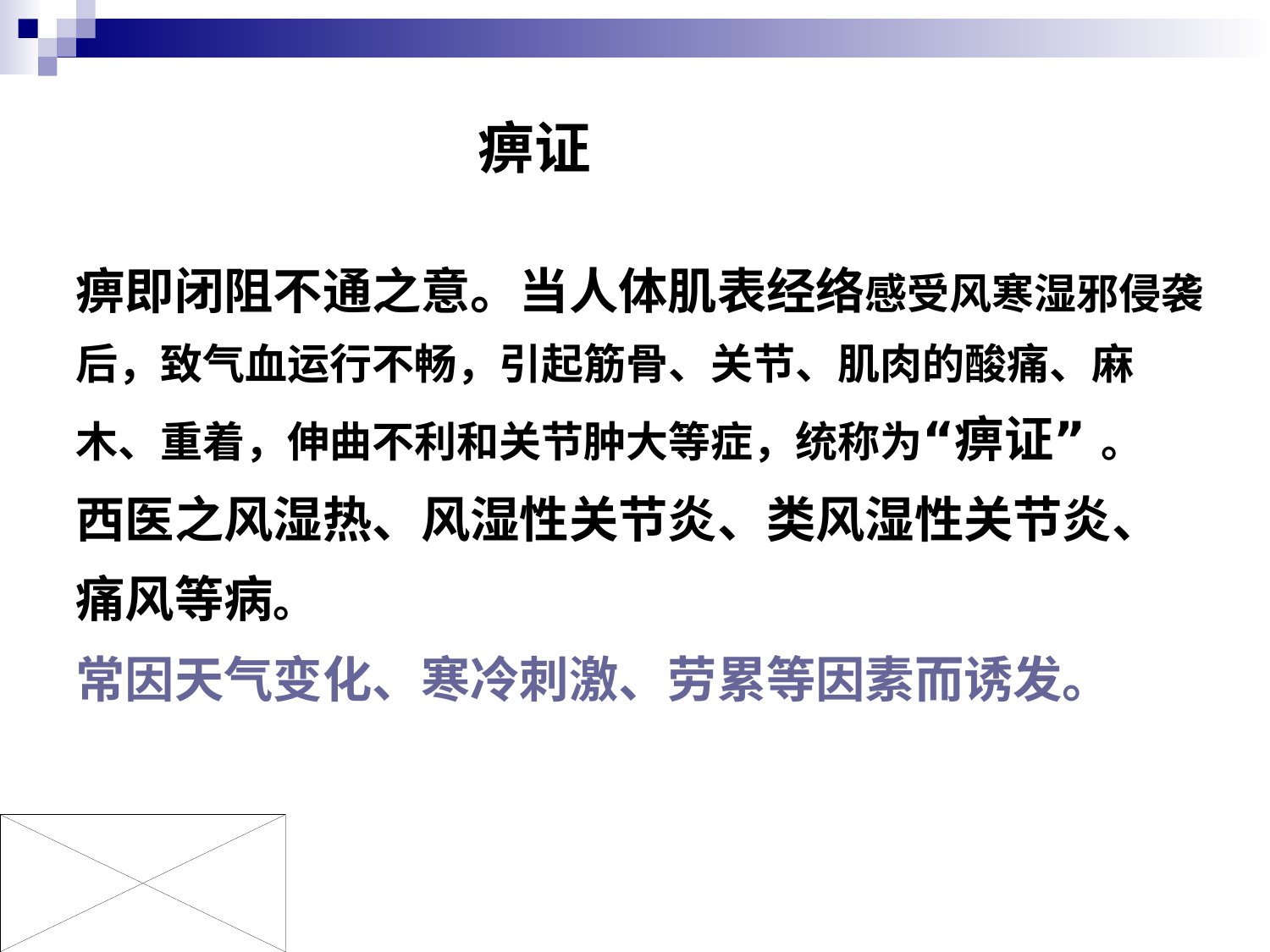

痹证
痹即闭阻不通之意。当人体肌表经络感受风寒湿邪侵袭后，致气血运行不畅，引起筋骨、关节、肌肉的酸痛、麻木、重着，伸曲不利和关节肿大等症，统称为“痹证” 。
西医之风湿热、风湿性关节炎、类风湿性关节炎、痛风等病。
常因天气变化、寒冷刺激、劳累等因素而诱发。